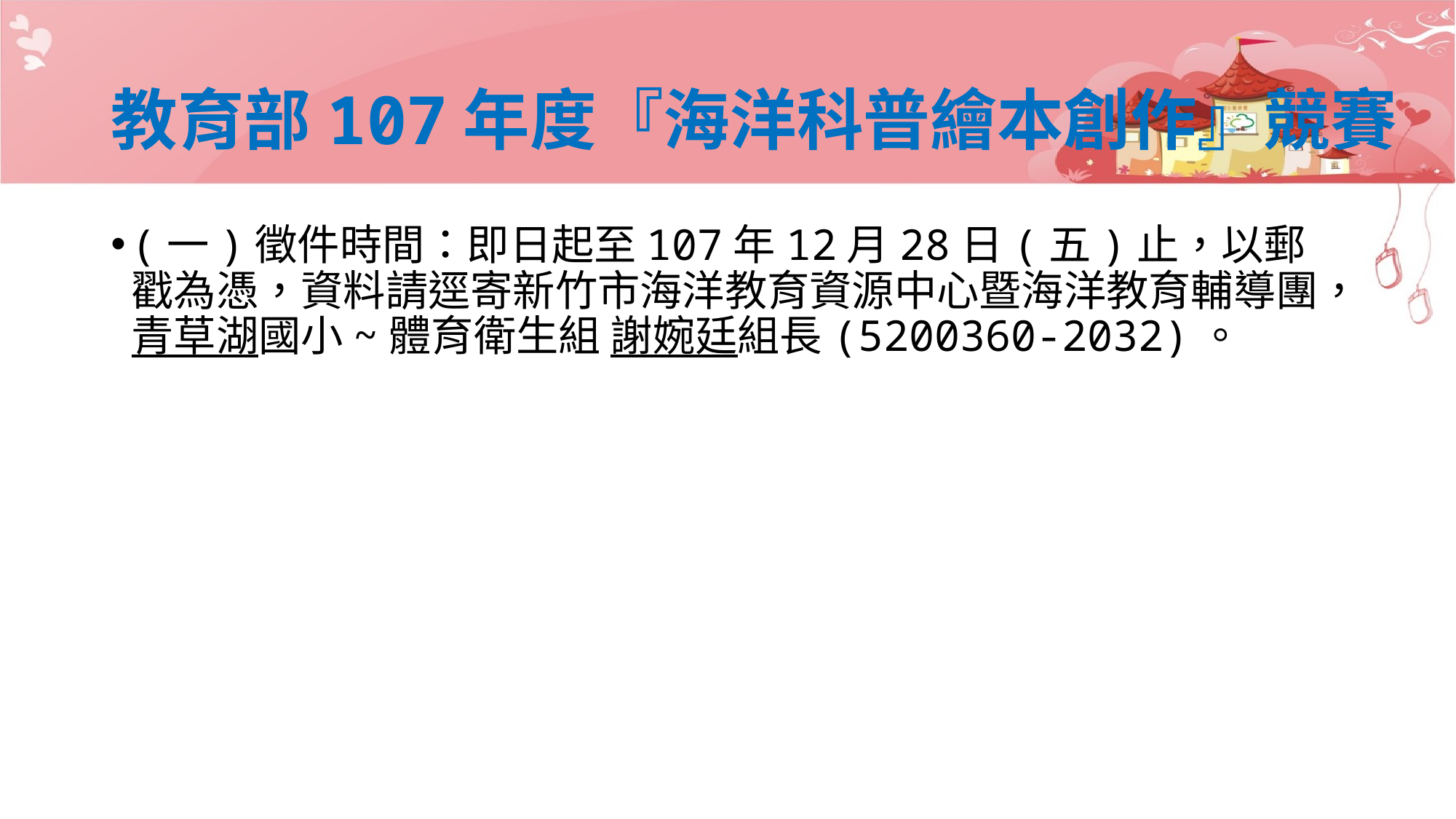

# 教育部107年度『海洋科普繪本創作』競賽
(一)徵件時間：即日起至107年12月28日(五)止，以郵戳為憑，資料請逕寄新竹市海洋教育資源中心暨海洋教育輔導團，青草湖國小~體育衛生組 謝婉廷組長(5200360-2032)。